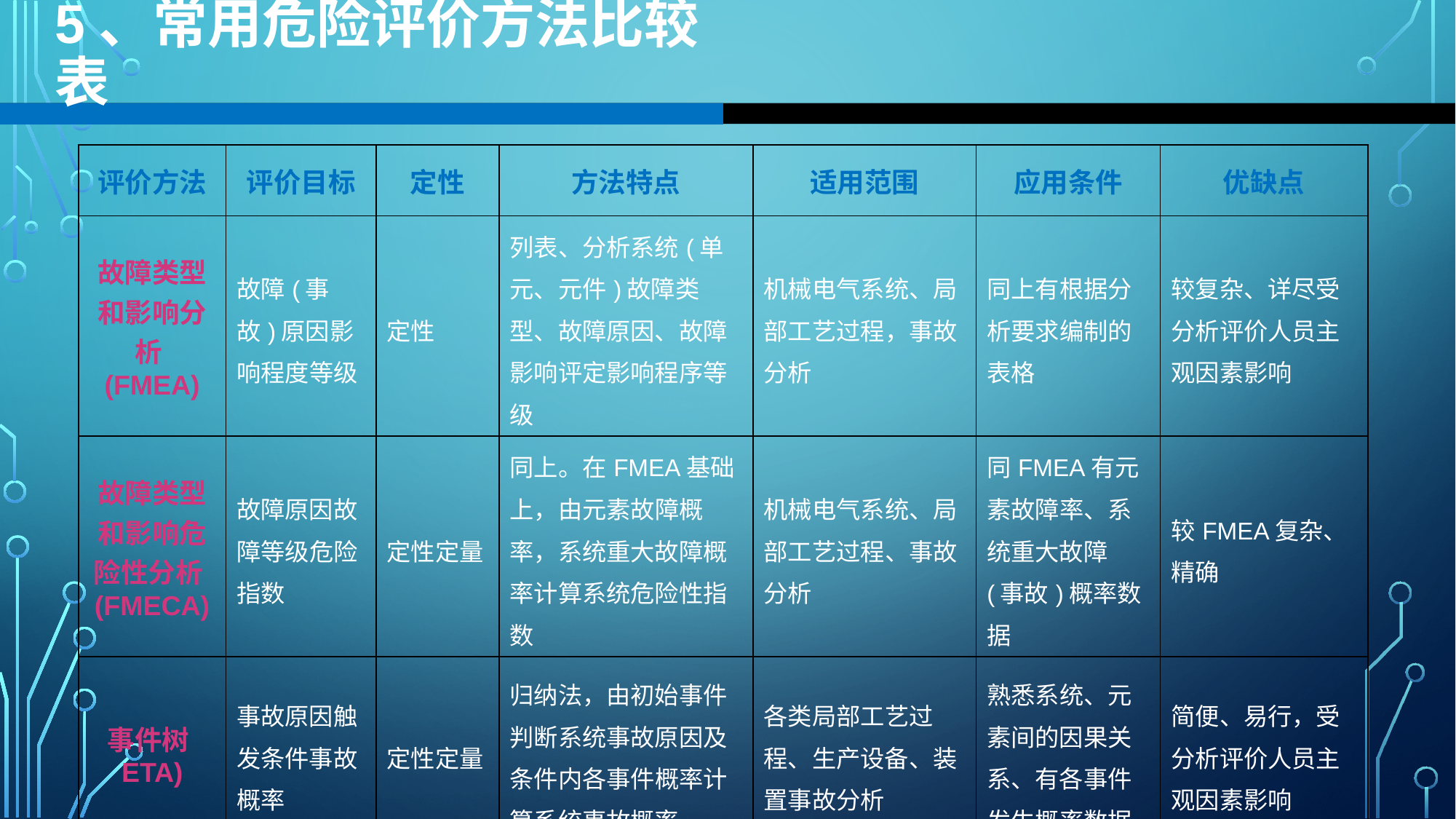

5、常用危险评价方法比较表

| 评价方法 | 评价目标 | 定性 | 方法特点 | 适用范围 | 应用条件 | 优缺点 |
| --- | --- | --- | --- | --- | --- | --- |
| 故障类型和影响分析(FMEA) | 故障(事故)原因影响程度等级 | 定性 | 列表、分析系统(单元、元件)故障类型、故障原因、故障影响评定影响程序等级 | 机械电气系统、局部工艺过程，事故分析 | 同上有根据分析要求编制的表格 | 较复杂、详尽受分析评价人员主观因素影响 |
| 故障类型和影响危险性分析(FMECA) | 故障原因故障等级危险指数 | 定性定量 | 同上。在FMEA基础上，由元素故障概率，系统重大故障概率计算系统危险性指数 | 机械电气系统、局部工艺过程、事故分析 | 同FMEA有元素故障率、系统重大故障(事故)概率数据 | 较FMEA复杂、精确 |
| 事件树ETA) | 事故原因触发条件事故概率 | 定性定量 | 归纳法，由初始事件判断系统事故原因及条件内各事件概率计算系统事故概率 | 各类局部工艺过程、生产设备、装置事故分析 | 熟悉系统、元素间的因果关系、有各事件发生概率数据 | 简便、易行，受分析评价人员主观因素影响 |